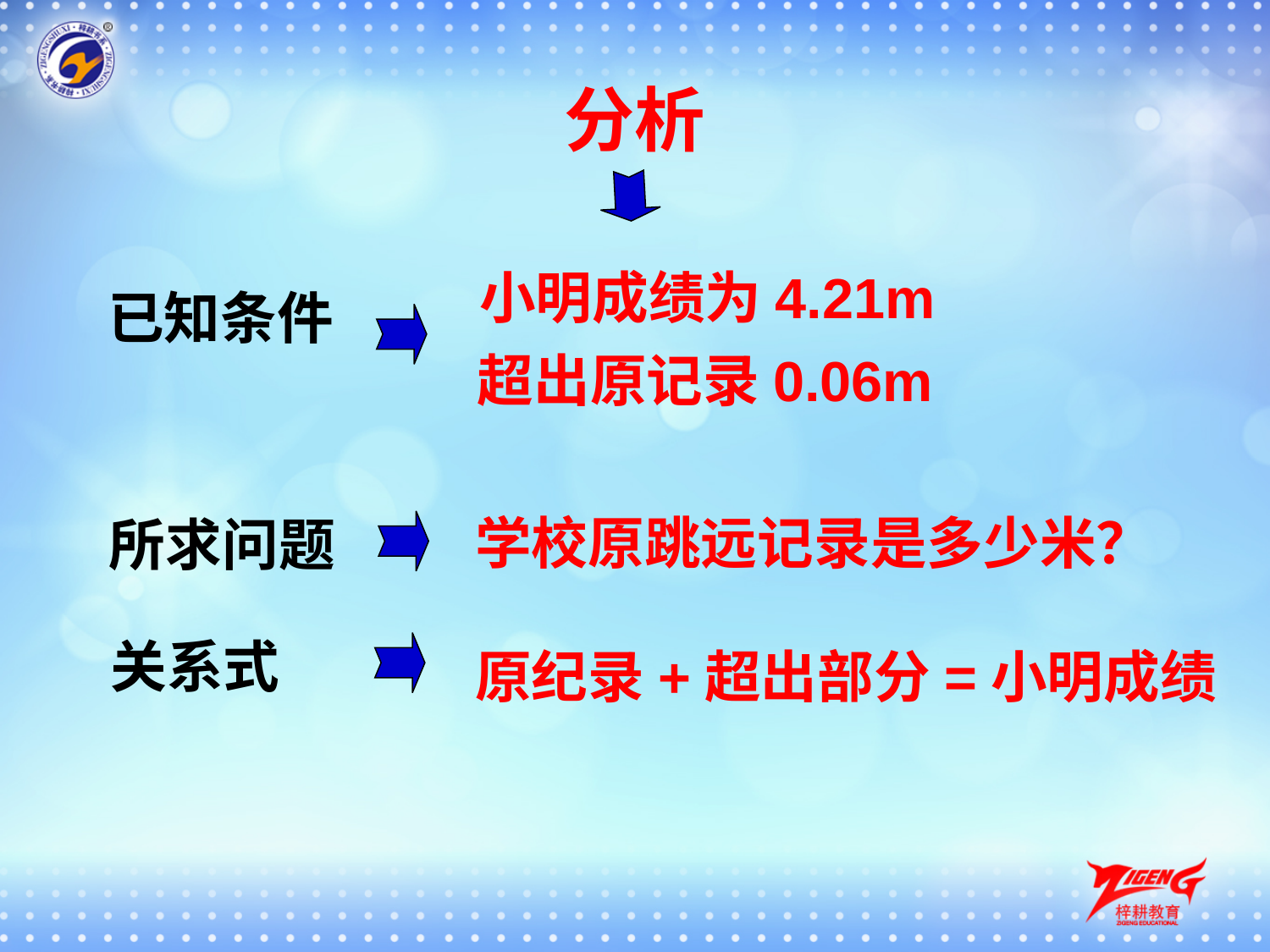

# 分析

小明成绩为4.21m
已知条件

超出原记录0.06m
学校原跳远记录是多少米？
所求问题

关系式

原纪录+超出部分=小明成绩